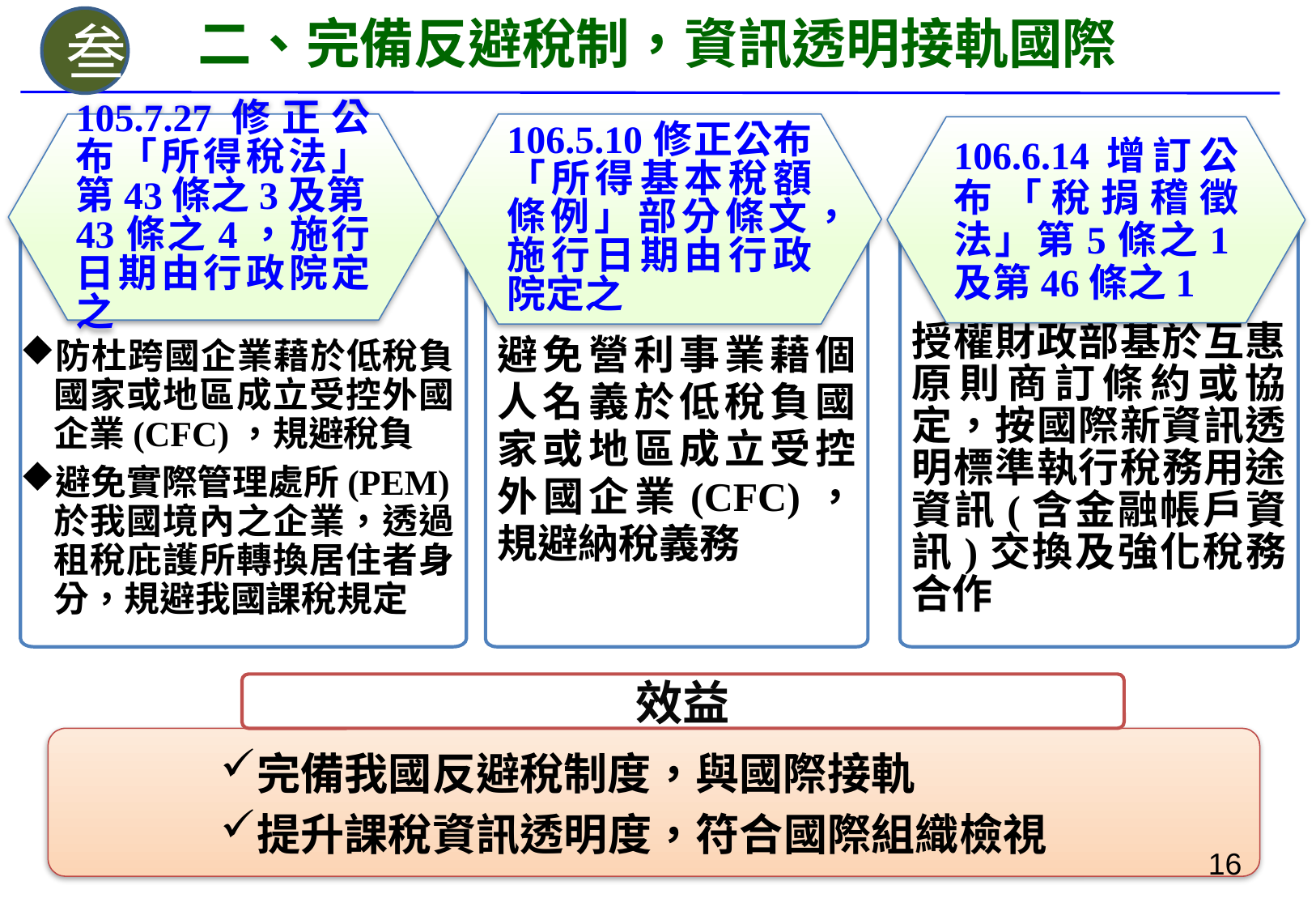

叁
二、完備反避稅制，資訊透明接軌國際
105.7.27修正公布「所得稅法」第43條之3及第43條之4，施行日期由行政院定之
106.5.10修正公布「所得基本稅額條例」部分條文，施行日期由行政院定之
106.6.14增訂公布「稅捐稽徵法」第5條之1及第46條之1

避免營利事業藉個人名義於低稅負國家或地區成立受控外國企業(CFC)，規避納稅義務

授權財政部基於互惠原則商訂條約或協定，按國際新資訊透明標準執行稅務用途資訊(含金融帳戶資訊)交換及強化稅務合作
防杜跨國企業藉於低稅負國家或地區成立受控外國企業(CFC)，規避稅負
避免實際管理處所(PEM)於我國境內之企業，透過租稅庇護所轉換居住者身分，規避我國課稅規定
效益

完備我國反避稅制度，與國際接軌
提升課稅資訊透明度，符合國際組織檢視
16